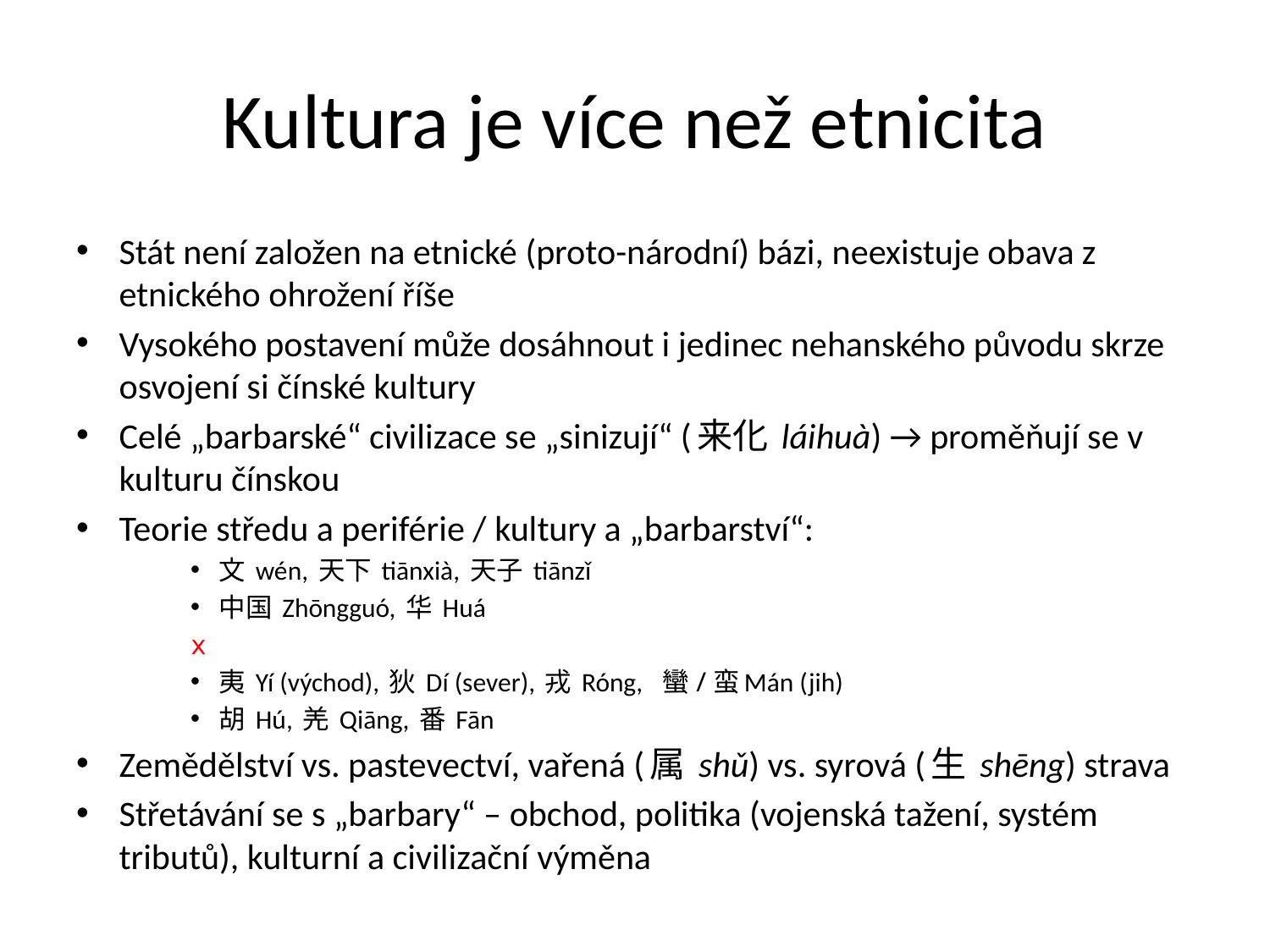

# Kultura je více než etnicita
Stát není založen na etnické (proto-národní) bázi, neexistuje obava z etnického ohrožení říše
Vysokého postavení může dosáhnout i jedinec nehanského původu skrze osvojení si čínské kultury
Celé „barbarské“ civilizace se „sinizují“ (来化 láihuà) → proměňují se v kulturu čínskou
Teorie středu a periférie / kultury a „barbarství“:
文 wén, 天下 tiānxià, 天子 tiānzǐ
中国 Zhōngguó, 华 Huá
	x
夷 Yí (východ), 狄 Dí (sever), 戎 Róng, 蠻/蛮Mán (jih)
胡 Hú, 羌 Qiāng, 番 Fān
Zemědělství vs. pastevectví, vařená (属 shǔ) vs. syrová (生 shēng) strava
Střetávání se s „barbary“ – obchod, politika (vojenská tažení, systém tributů), kulturní a civilizační výměna